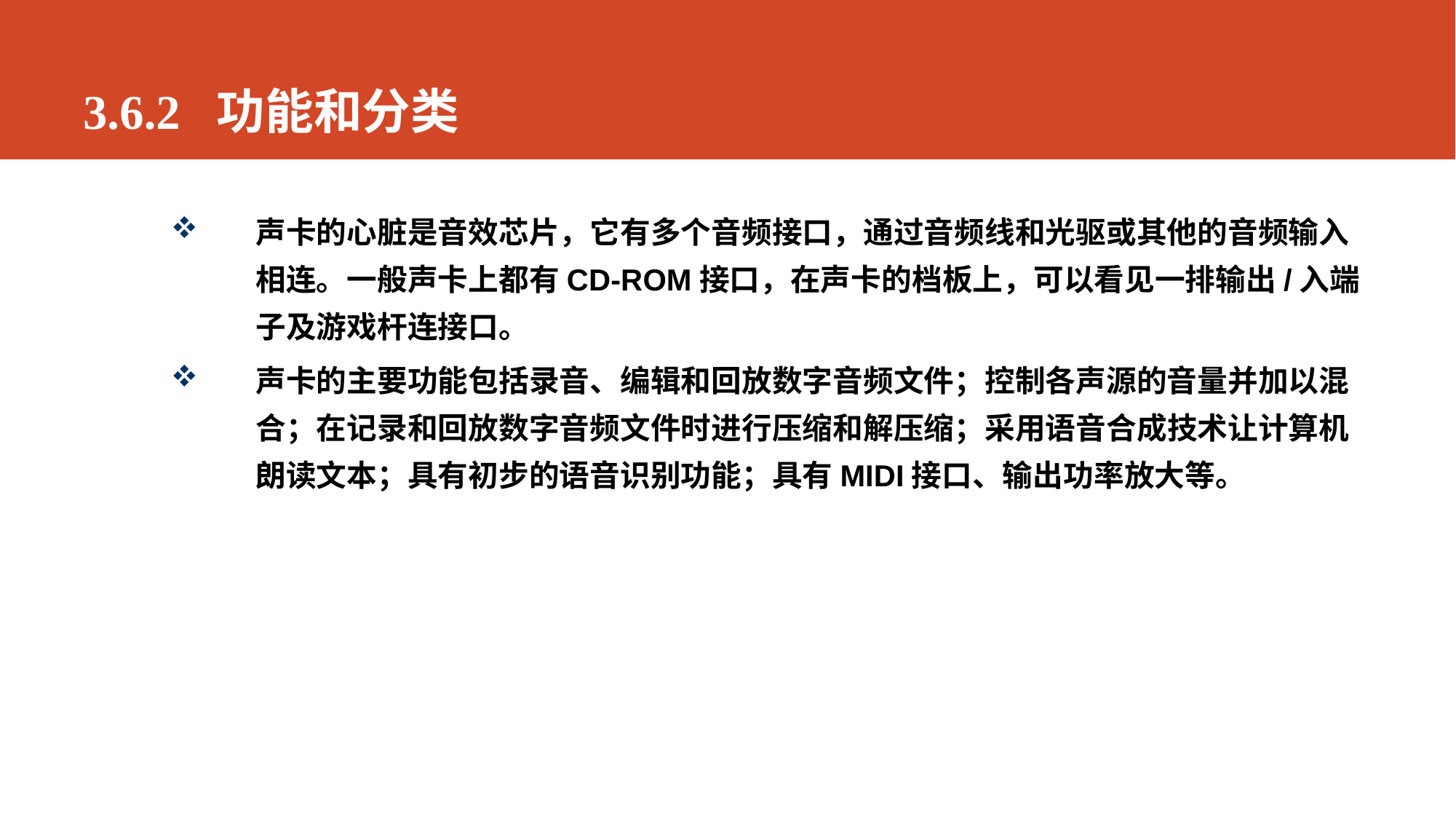

# 3.6.2  功能和分类
声卡的心脏是音效芯片，它有多个音频接口，通过音频线和光驱或其他的音频输入相连。一般声卡上都有CD-ROM接口，在声卡的档板上，可以看见一排输出/入端子及游戏杆连接口。
声卡的主要功能包括录音、编辑和回放数字音频文件；控制各声源的音量并加以混合；在记录和回放数字音频文件时进行压缩和解压缩；采用语音合成技术让计算机朗读文本；具有初步的语音识别功能；具有MIDI接口、输出功率放大等。